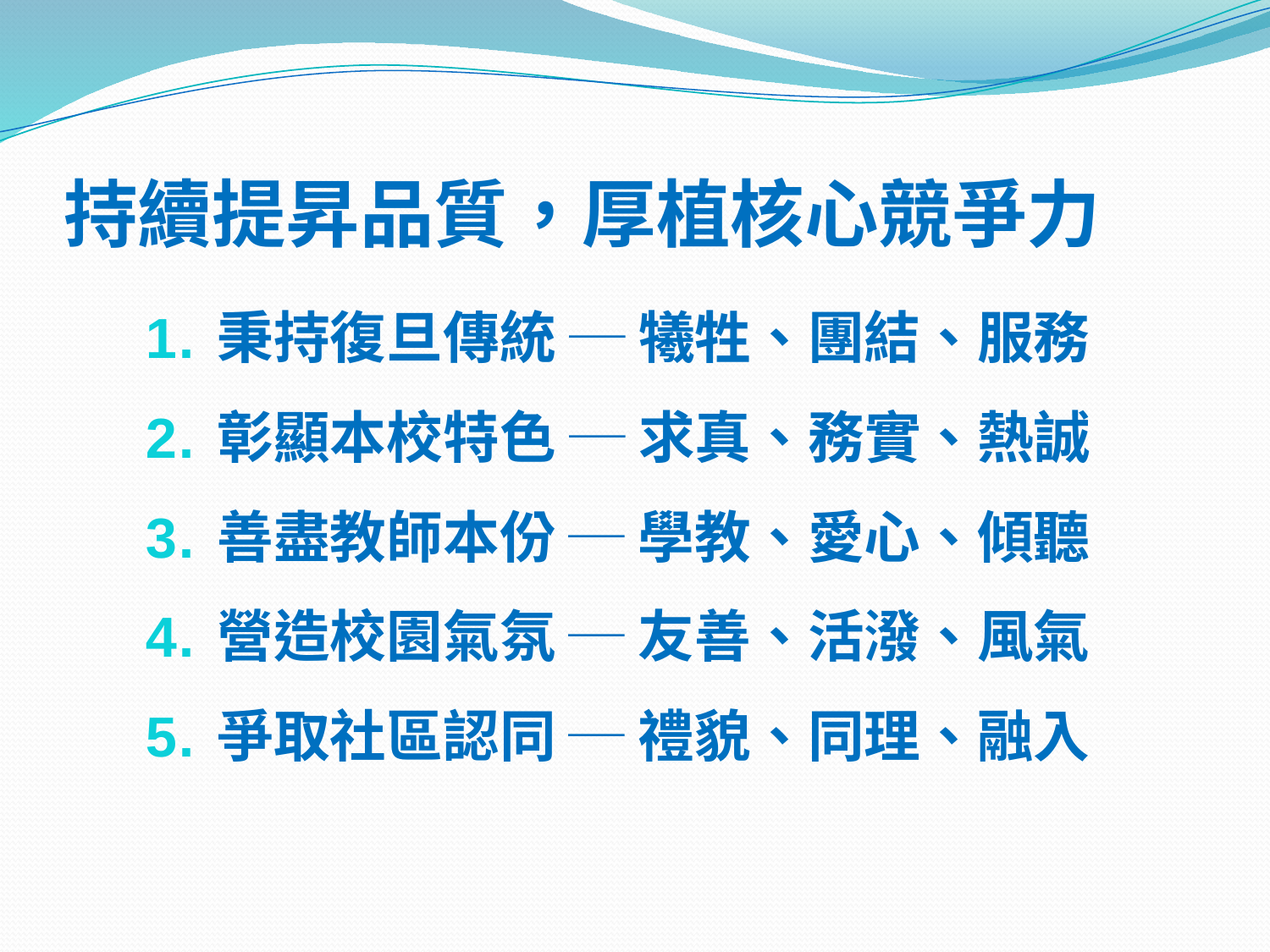

# 持續提昇品質，厚植核心競爭力
秉持復旦傳統 ─ 犧牲、團結、服務
彰顯本校特色 ─ 求真、務實、熱誠
善盡教師本份 ─ 學教、愛心、傾聽
營造校園氣氛 ─ 友善、活潑、風氣
爭取社區認同 ─ 禮貌、同理、融入